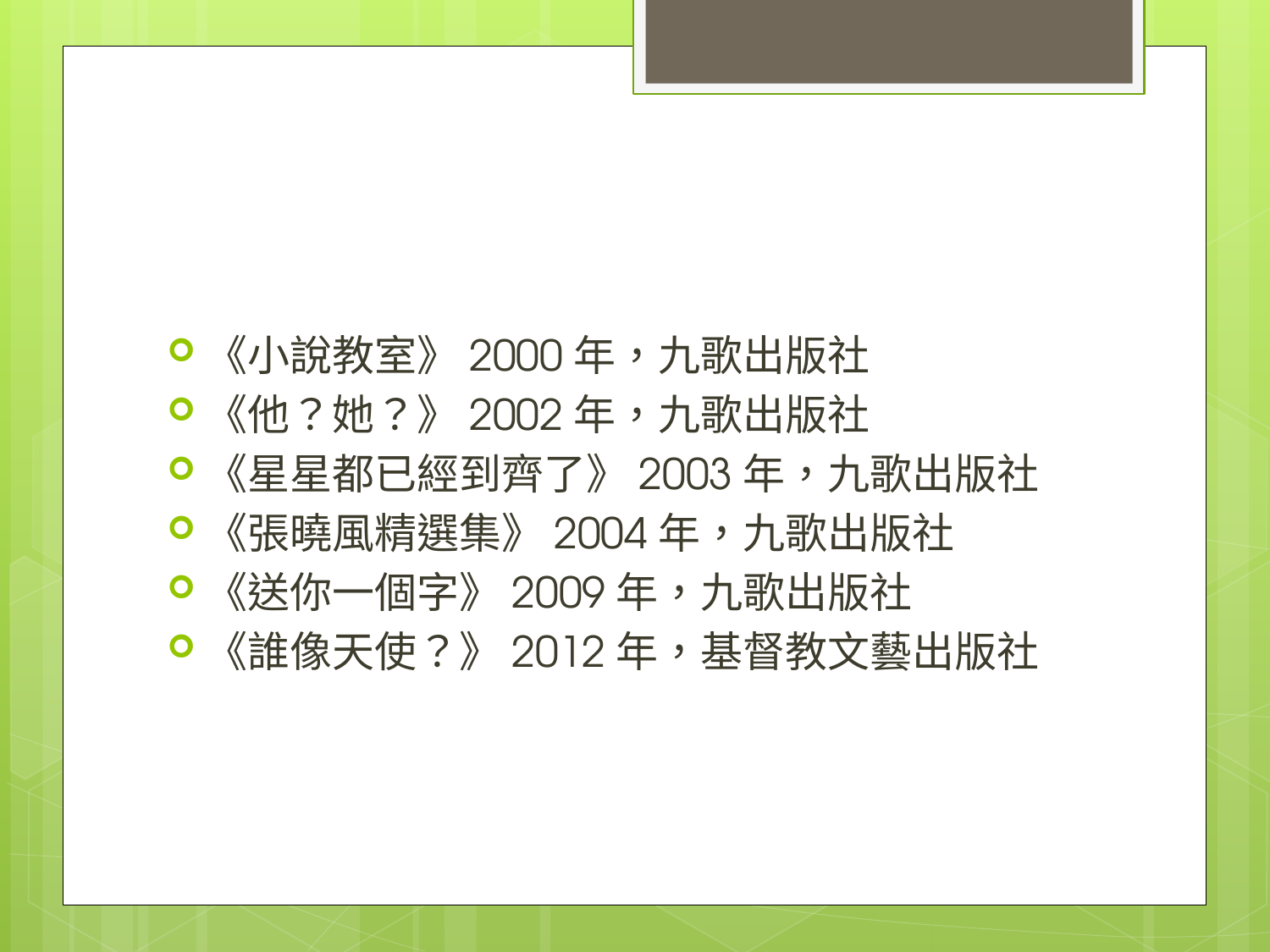

#
《小說教室》2000年，九歌出版社
《他？她？》2002年，九歌出版社
《星星都已經到齊了》2003年，九歌出版社
《張曉風精選集》2004年，九歌出版社
《送你一個字》2009年，九歌出版社
《誰像天使？》2012年，基督教文藝出版社